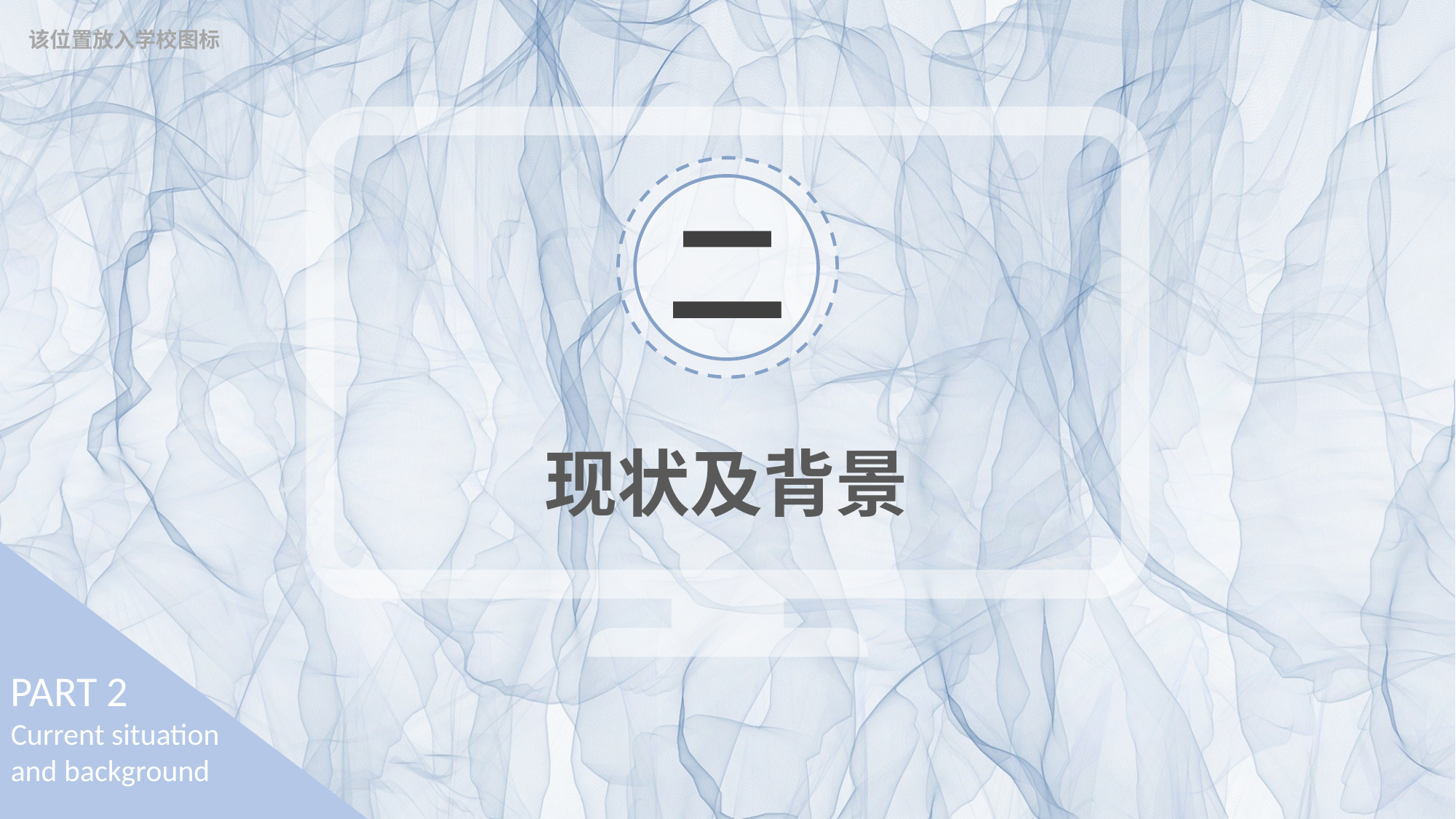

该位置放入学校图标

二
# 现状及背景

PART 2
Current situation and background
8